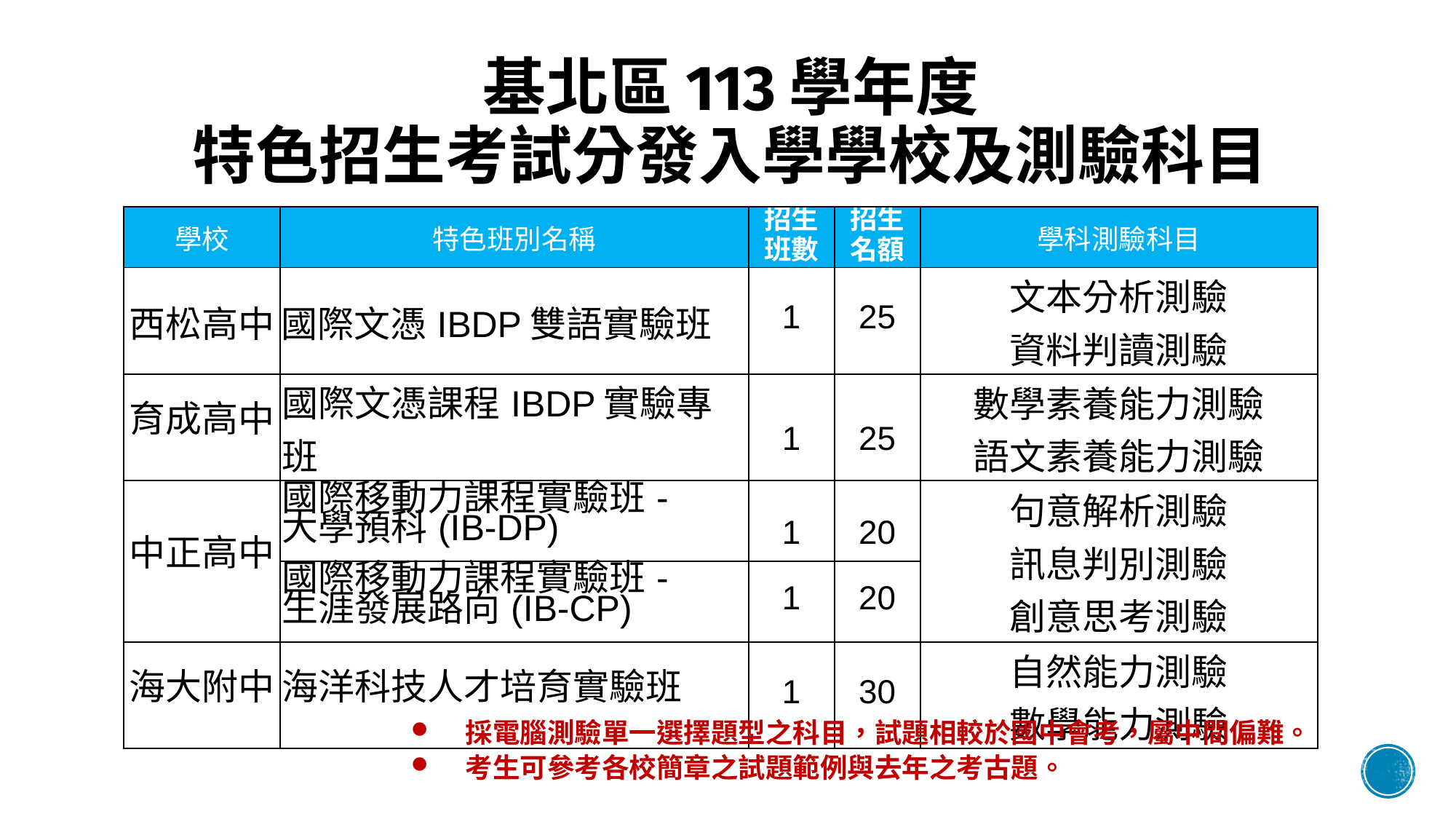

# 基北區113學年度 特色招生考試分發入學學校及測驗科目
| 學校 | 特色班別名稱 | 招生 班數 | 招生 名額 | 學科測驗科目 |
| --- | --- | --- | --- | --- |
| 西松高中 | 國際文憑IBDP雙語實驗班 | 1 | 25 | 文本分析測驗 資料判讀測驗 |
| 育成高中 | 國際文憑課程IBDP實驗專班 | 1 | 25 | 數學素養能力測驗 語文素養能力測驗 |
| 中正高中 | 國際移動力課程實驗班- 大學預科(IB-DP) | 1 | 20 | 句意解析測驗 訊息判別測驗 創意思考測驗 |
|  | 國際移動力課程實驗班- 生涯發展路向(IB-CP) | 1 | 20 |  |
| 海大附中 | 海洋科技人才培育實驗班 | 1 | 30 | 自然能力測驗 數學能力測驗 |
採電腦測驗單一選擇題型之科目，試題相較於國中會考，屬中間偏難。
考生可參考各校簡章之試題範例與去年之考古題。